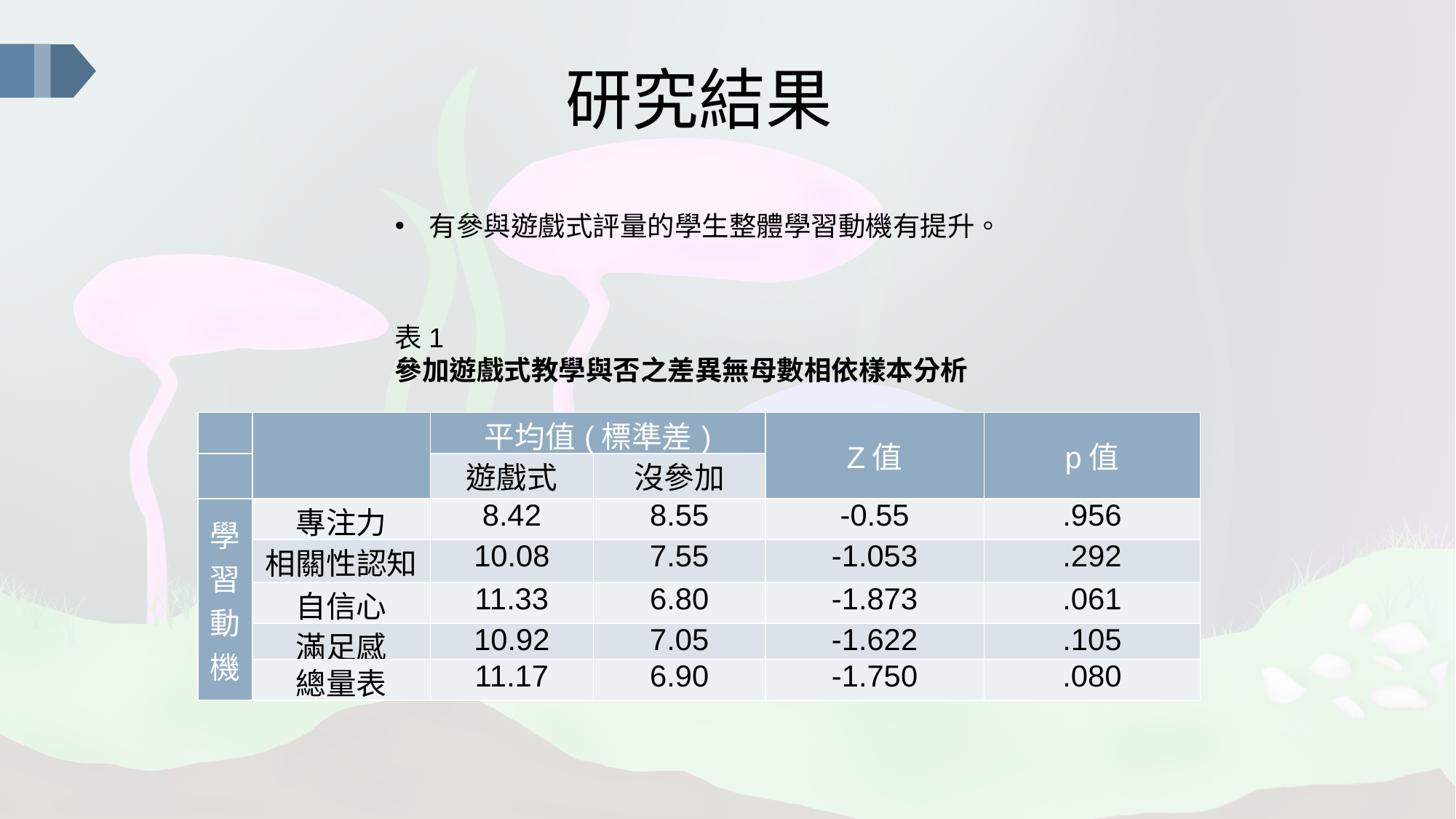

研究結果
有參與遊戲式評量的學生整體學習動機有提升。

表1
參加遊戲式教學與否之差異無母數相依樣本分析
|  |  | 平均值(標準差) |  | Z值 | p值 |
| --- | --- | --- | --- | --- | --- |
|  |  | 遊戲式 | 沒參加 |  |  |
| 學 習 動 機 | 專注力 | 8.42 | 8.55 | -0.55 | .956 |
|  | 相關性認知 | 10.08 | 7.55 | -1.053 | .292 |
|  | 自信心 | 11.33 | 6.80 | -1.873 | .061 |
|  | 滿足感 | 10.92 | 7.05 | -1.622 | .105 |
|  | 總量表 | 11.17 | 6.90 | -1.750 | .080 |